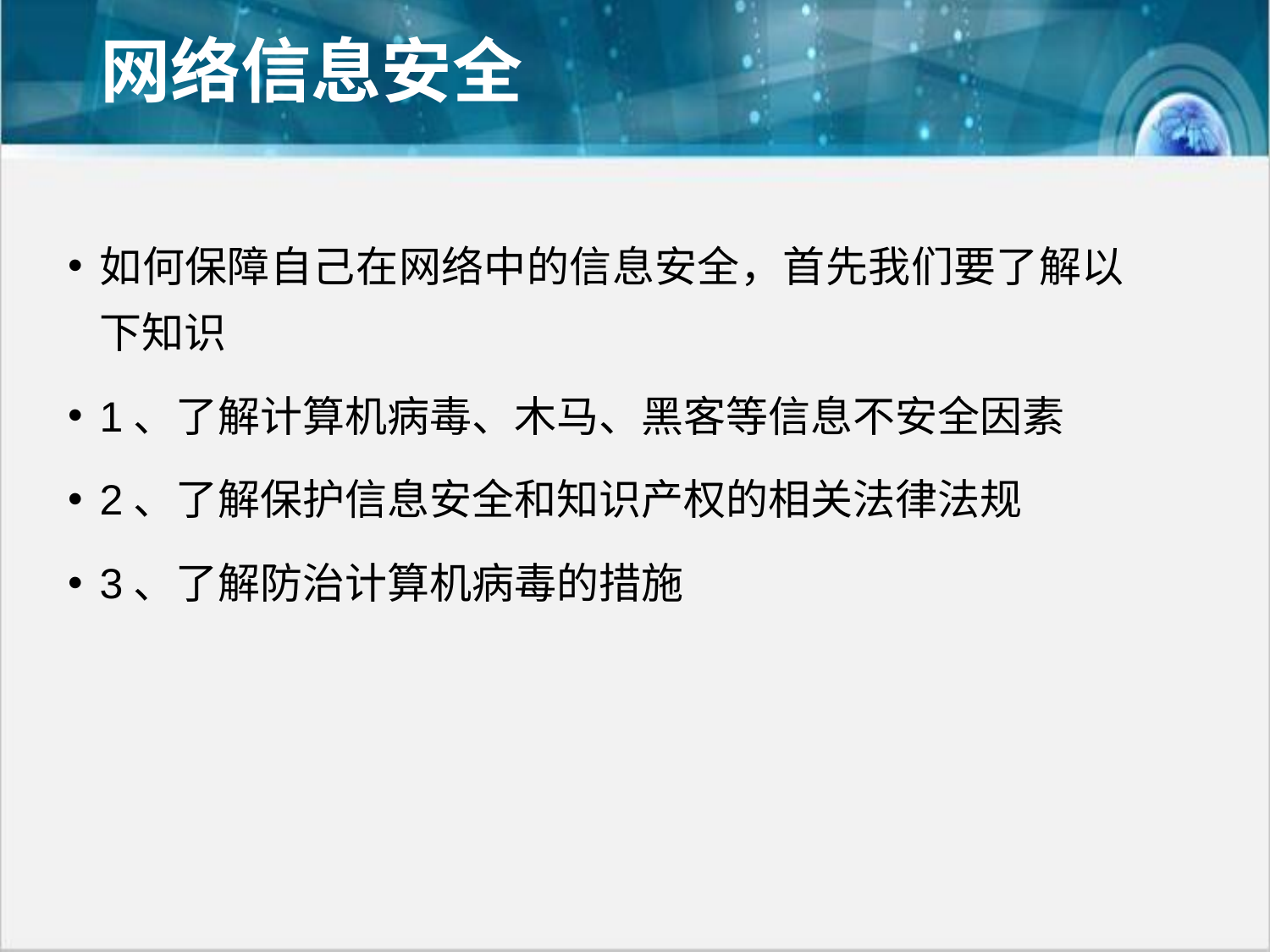

# 网络信息安全
如何保障自己在网络中的信息安全，首先我们要了解以下知识
1、了解计算机病毒、木马、黑客等信息不安全因素
2、了解保护信息安全和知识产权的相关法律法规
3、了解防治计算机病毒的措施